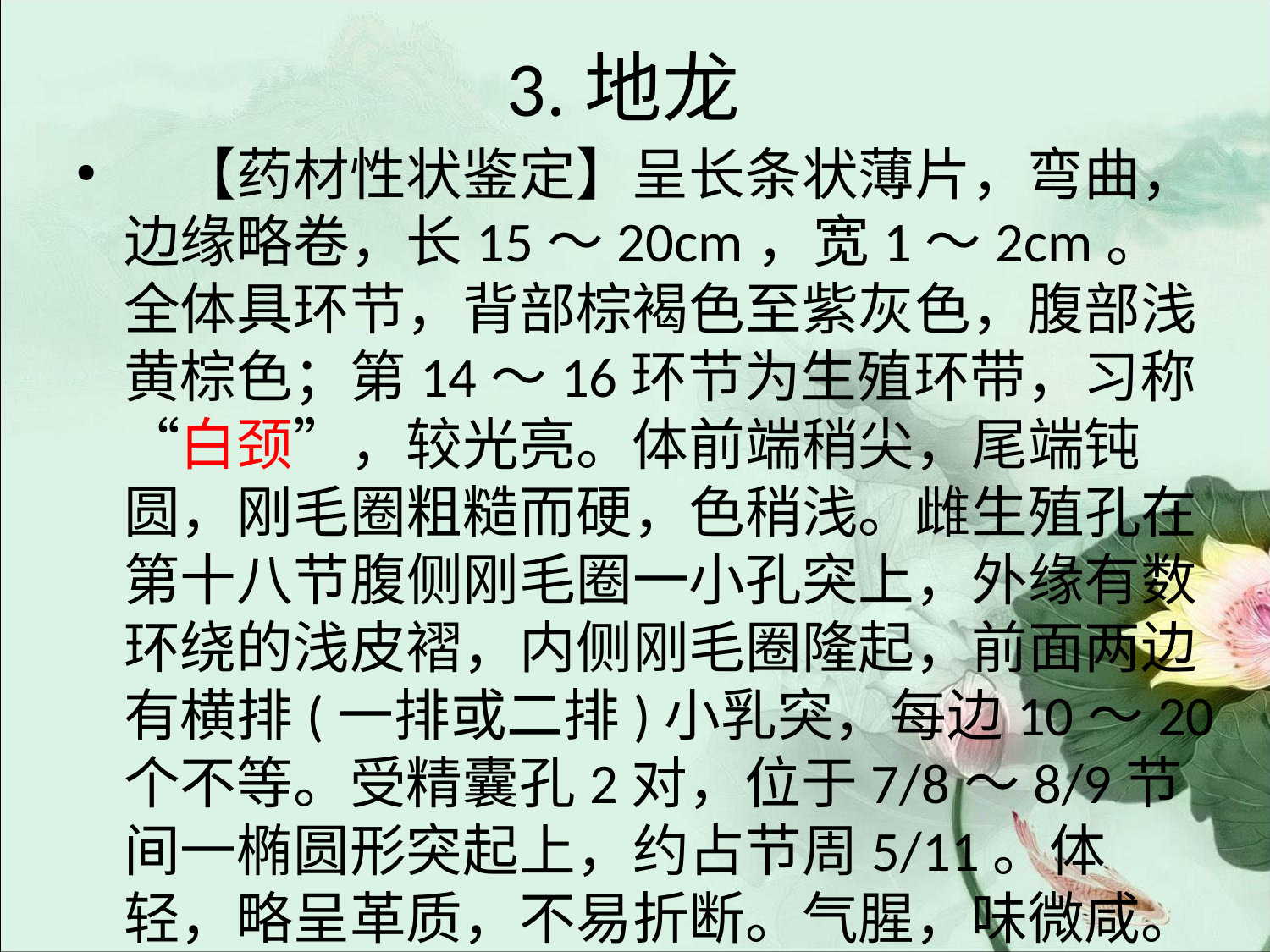

# 3.地龙
　【药材性状鉴定】呈长条状薄片，弯曲，边缘略卷，长15～20cm，宽1～2cm。全体具环节，背部棕褐色至紫灰色，腹部浅黄棕色；第14～16环节为生殖环带，习称“白颈”，较光亮。体前端稍尖，尾端钝圆，刚毛圈粗糙而硬，色稍浅。雌生殖孔在第十八节腹侧刚毛圈一小孔突上，外缘有数环绕的浅皮褶，内侧刚毛圈隆起，前面两边有横排(一排或二排)小乳突，每边10～20个不等。受精囊孔2对，位于7/8～8/9节间一椭圆形突起上，约占节周5/11。体轻，略呈革质，不易折断。气腥，味微咸。